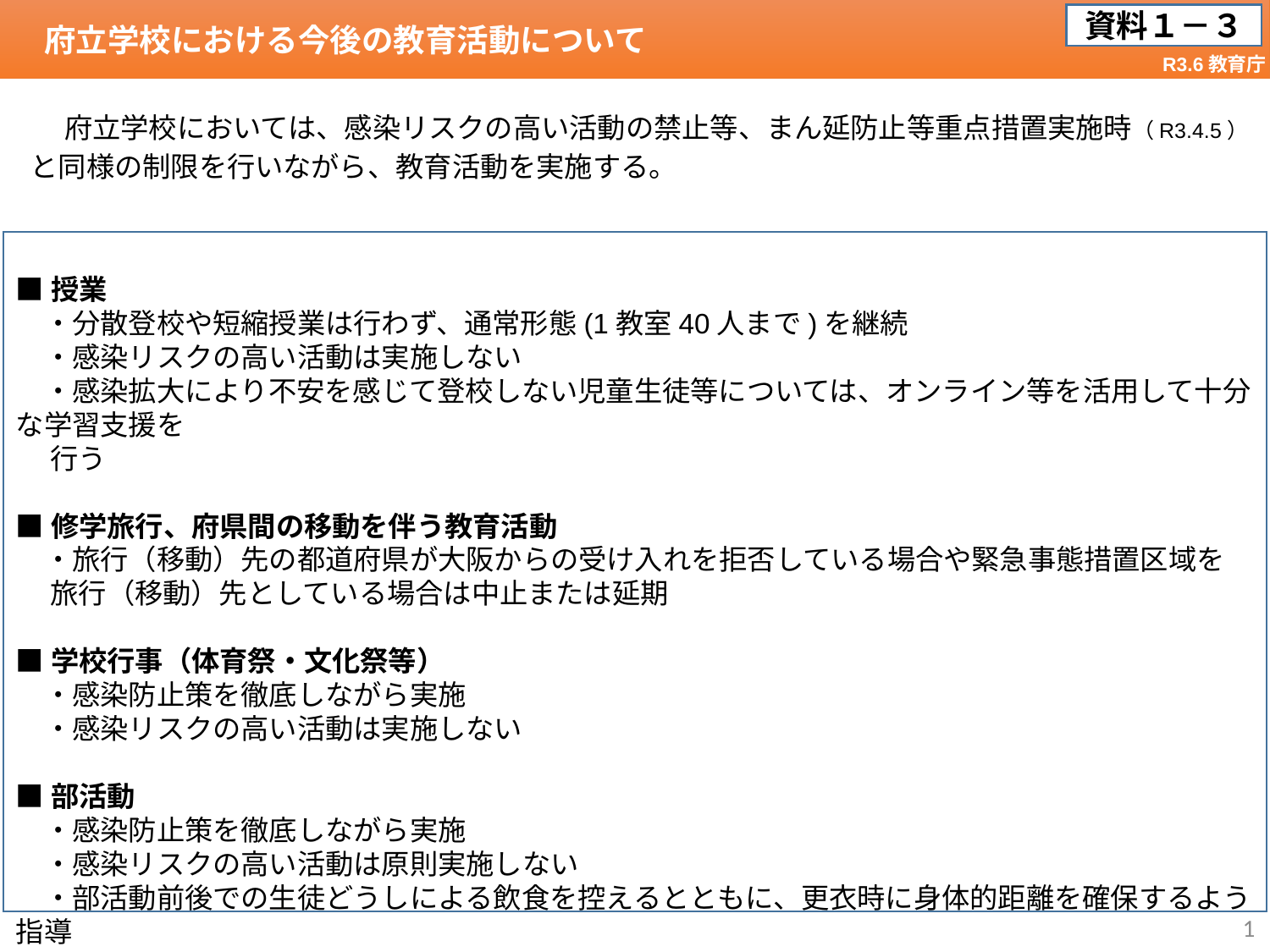

府立学校における今後の教育活動について
資料１－３
R3.6教育庁
　 府立学校においては、感染リスクの高い活動の禁止等、まん延防止等重点措置実施時（R3.4.5）と同様の制限を行いながら、教育活動を実施する。

■授業
　・分散登校や短縮授業は行わず、通常形態(1教室40人まで)を継続
　・感染リスクの高い活動は実施しない
　・感染拡大により不安を感じて登校しない児童生徒等については、オンライン等を活用して十分な学習支援を
　 行う

■修学旅行、府県間の移動を伴う教育活動
　・旅行（移動）先の都道府県が大阪からの受け入れを拒否している場合や緊急事態措置区域を
　 旅行（移動）先としている場合は中止または延期

■学校行事（体育祭・文化祭等）
　・感染防止策を徹底しながら実施
　・感染リスクの高い活動は実施しない

■部活動
　・感染防止策を徹底しながら実施
　・感染リスクの高い活動は原則実施しない
　・部活動前後での生徒どうしによる飲食を控えるとともに、更衣時に身体的距離を確保するよう指導
1